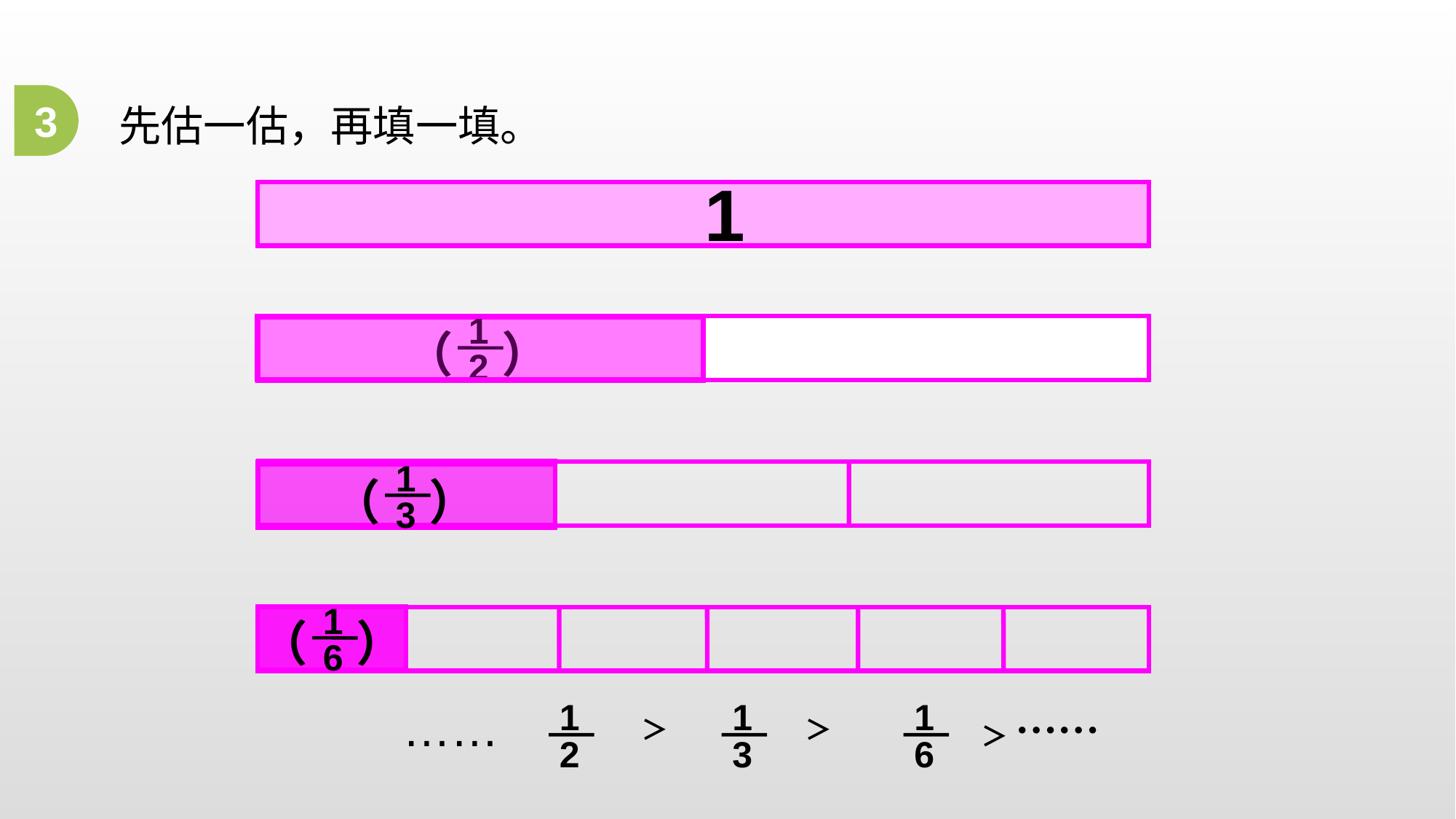

3
先估一估，再填一填。
1

1
2

（　）
1
3

（　）
1
6

（　）

1
2

1
3

1
6

……
＞ ……
＞
＞